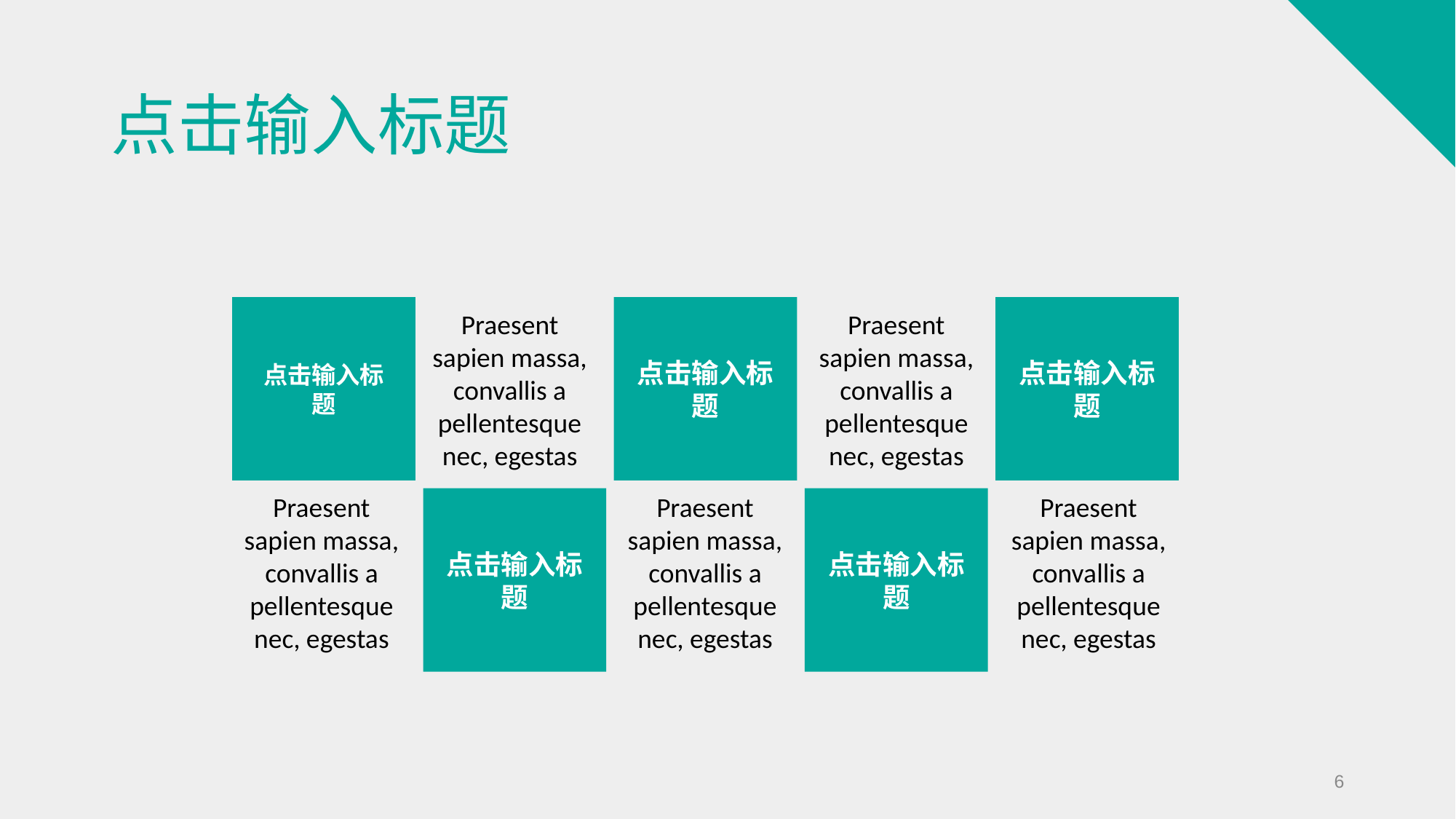

点击输入标题

点击输入标
题
点击输入标题
点击输入标题
Praesent sapien massa, convallis a pellentesque nec, egestas
Praesent sapien massa, convallis a pellentesque nec, egestas
Praesent sapien massa, convallis a pellentesque nec, egestas
Praesent sapien massa, convallis a pellentesque nec, egestas
Praesent sapien massa, convallis a pellentesque nec, egestas
点击输入标题
点击输入标题
6